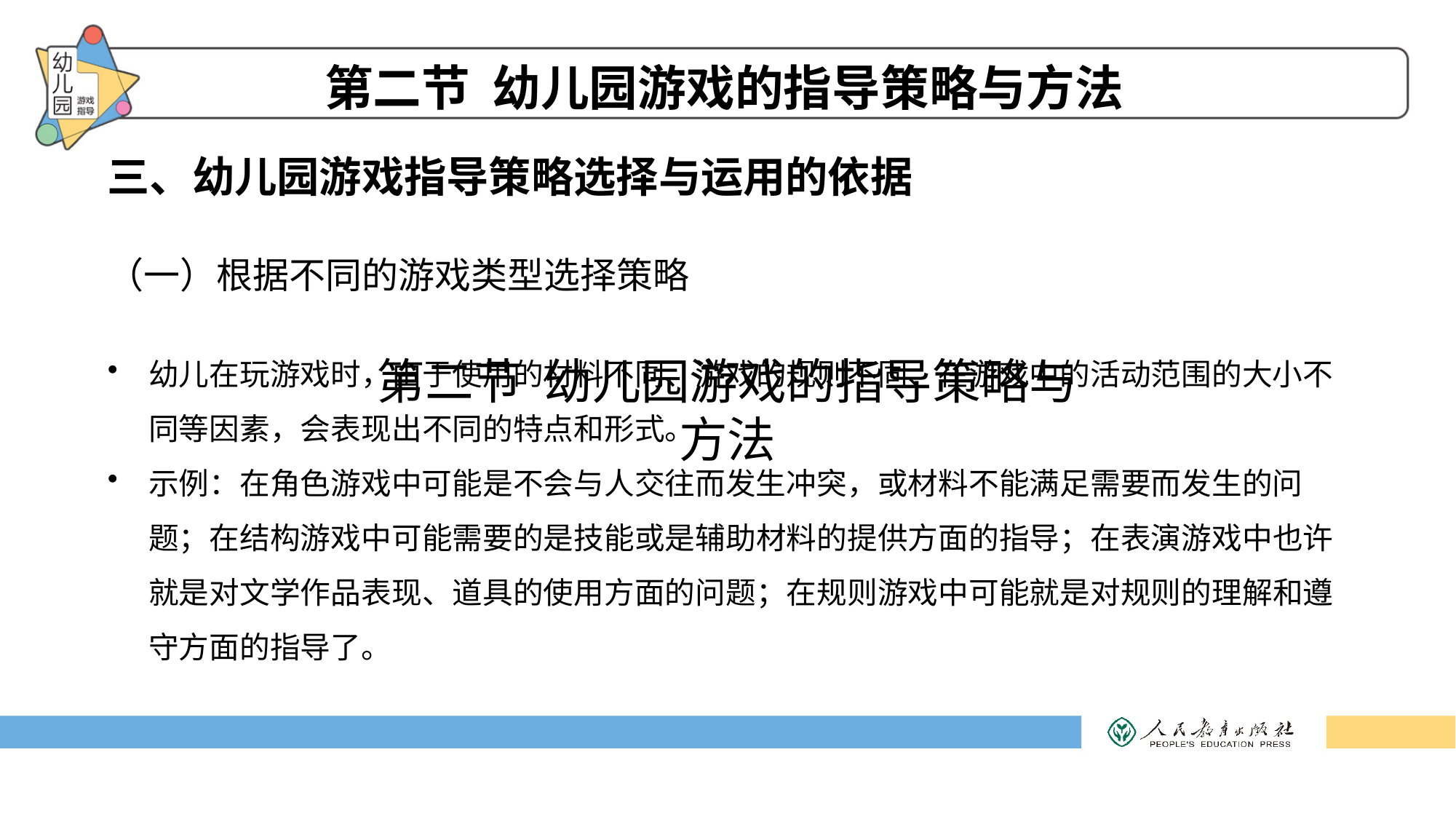

第二节  幼儿园游戏的指导策略与方法
三、幼儿园游戏指导策略选择与运用的依据

（一）根据不同的游戏类型选择策略
幼儿在玩游戏时，由于使用的材料不同、游戏的规则不同、在游戏中的活动范围的大小不同等因素，会表现出不同的特点和形式。
示例：在角色游戏中可能是不会与人交往而发生冲突，或材料不能满足需要而发生的问题；在结构游戏中可能需要的是技能或是辅助材料的提供方面的指导；在表演游戏中也许就是对文学作品表现、道具的使用方面的问题；在规则游戏中可能就是对规则的理解和遵守方面的指导了。
第二节  幼儿园游戏的指导策略与方法